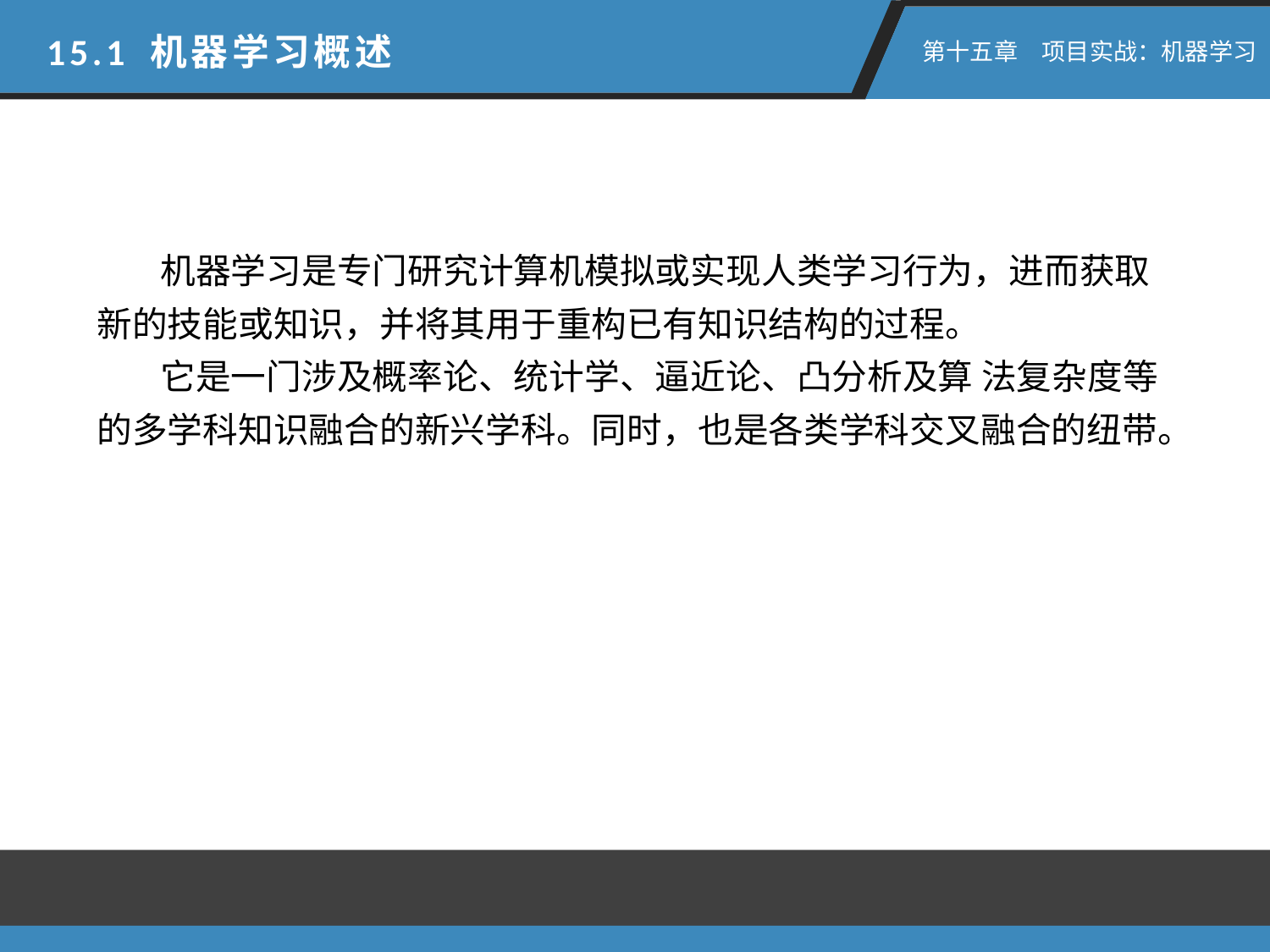

15.1 机器学习概述
  第十五章　项目实战：机器学习
机器学习是专门研究计算机模拟或实现人类学习行为，进而获取新的技能或知识，并将其用于重构已有知识结构的过程。
它是一门涉及概率论、统计学、逼近论、凸分析及算 法复杂度等的多学科知识融合的新兴学科。同时，也是各类学科交叉融合的纽带。